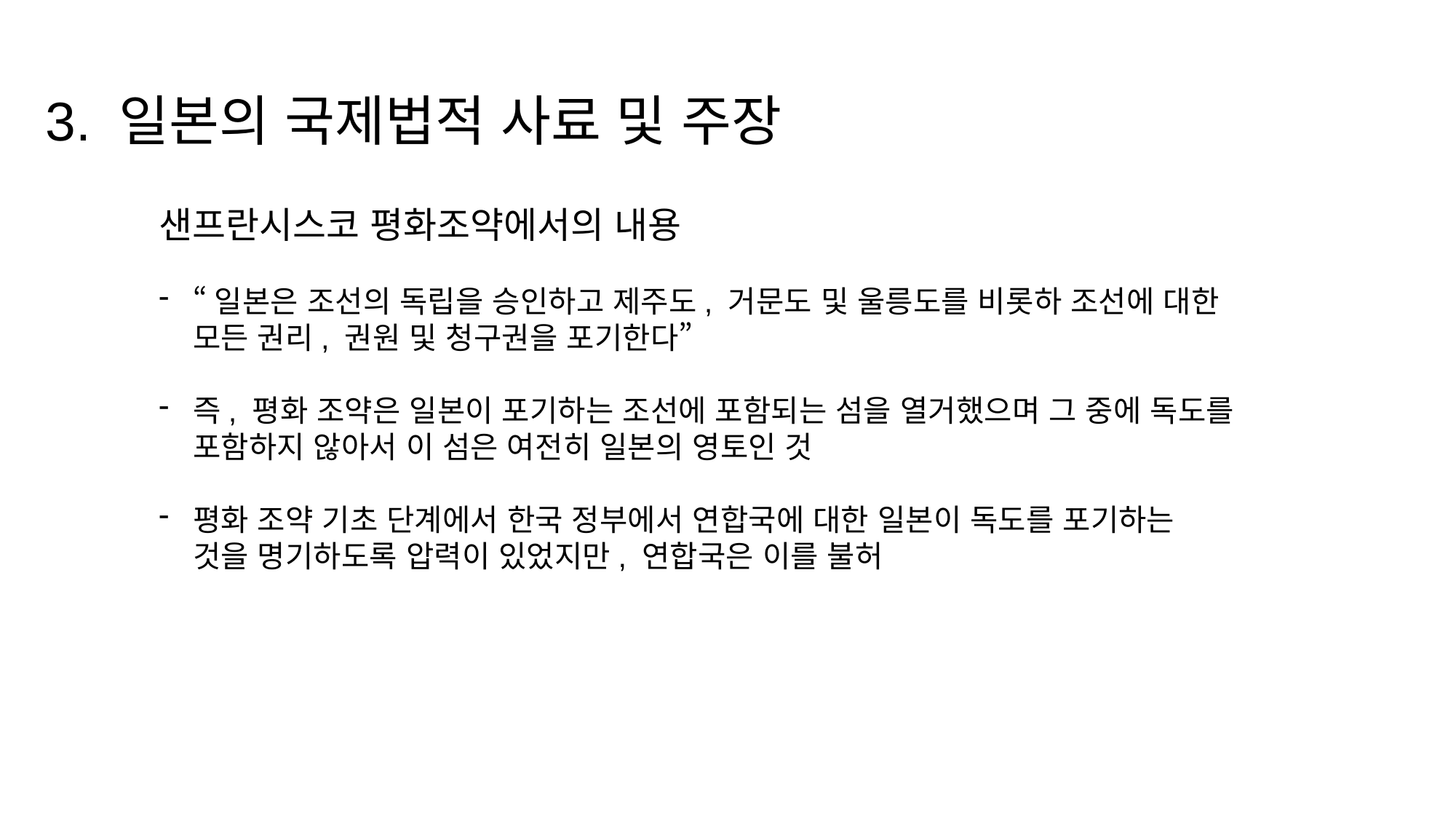

3. 일본의 국제법적 사료 및 주장
샌프란시스코 평화조약에서의 내용

“일본은 조선의 독립을 승인하고 제주도, 거문도 및 울릉도를 비롯하 조선에 대한 모든 권리, 권원 및 청구권을 포기한다”

즉, 평화 조약은 일본이 포기하는 조선에 포함되는 섬을 열거했으며 그 중에 독도를 포함하지 않아서 이 섬은 여전히 일본의 영토인 것

평화 조약 기초 단계에서 한국 정부에서 연합국에 대한 일본이 독도를 포기하는 것을 명기하도록 압력이 있었지만, 연합국은 이를 불허